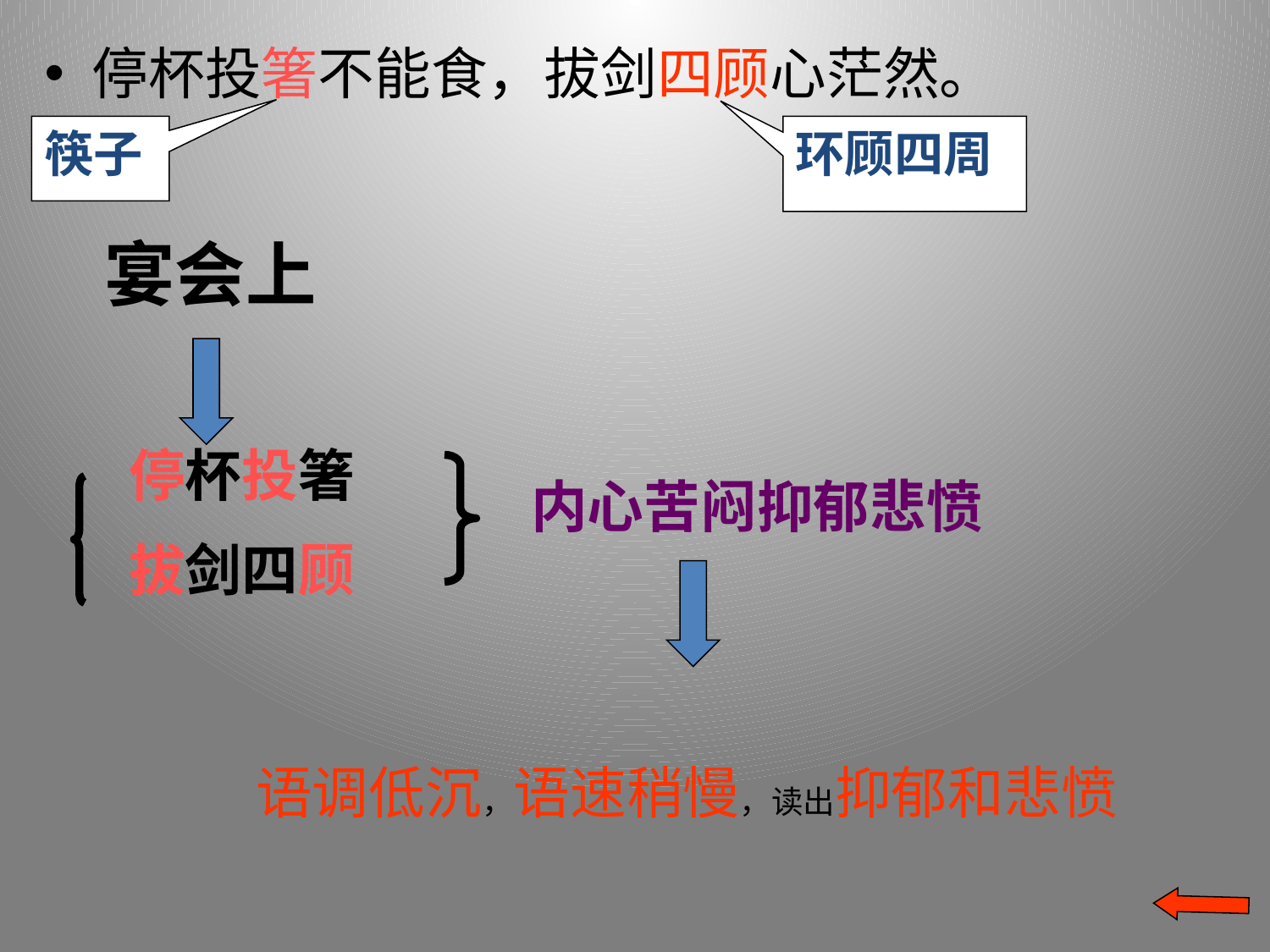

停杯投箸不能食，拔剑四顾心茫然。
#
筷子
环顾四周
  宴会上

停杯投箸

内心苦闷抑郁悲愤

拔剑四顾

语调低沉，语速稍慢，读出抑郁和悲愤